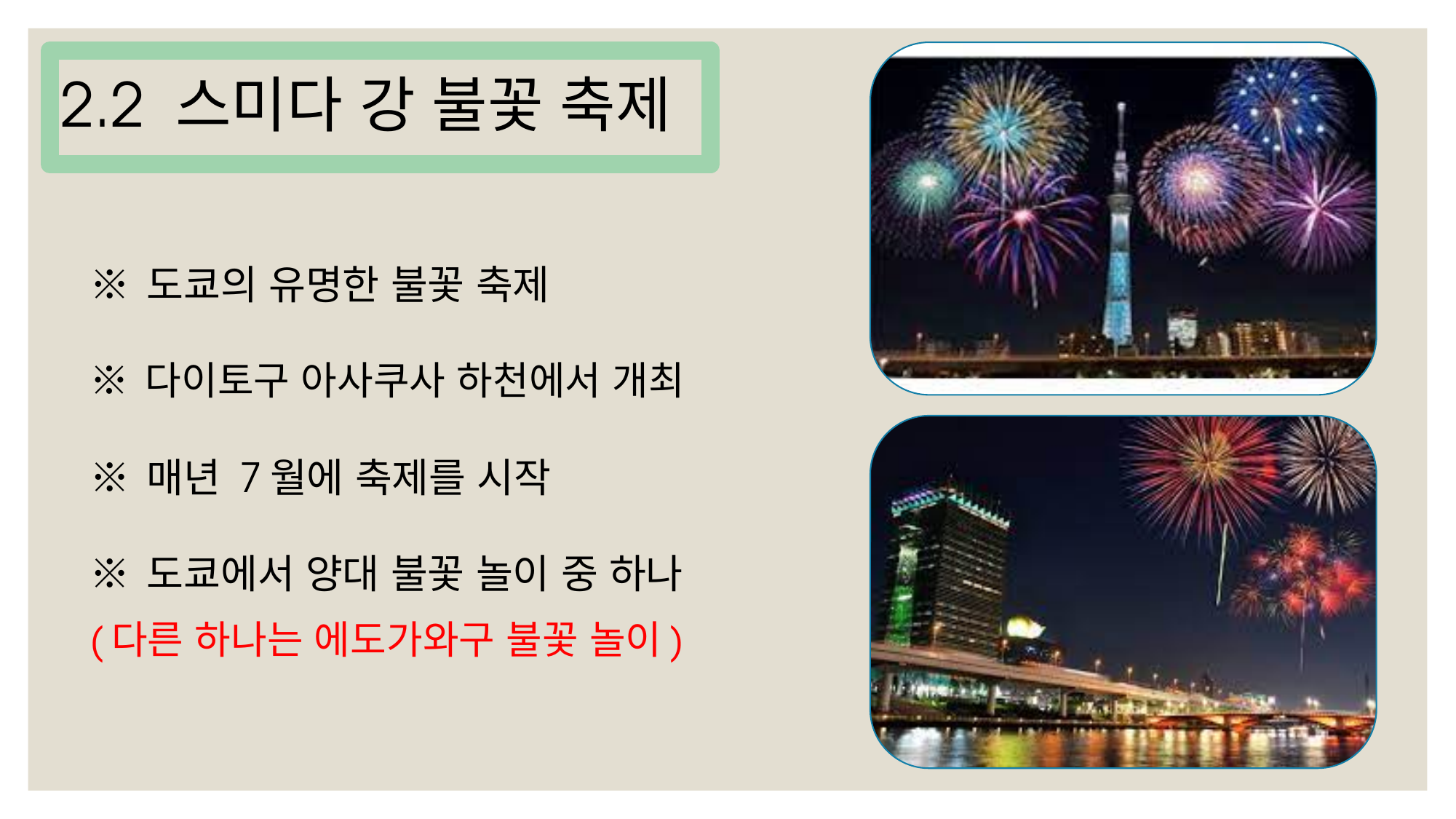

2.2 스미다 강 불꽃 축제
※ 도쿄의 유명한 불꽃 축제
※ 다이토구 아사쿠사 하천에서 개최

※ 매년 7월에 축제를 시작

※ 도쿄에서 양대 불꽃 놀이 중 하나
(다른 하나는 에도가와구 불꽃 놀이)